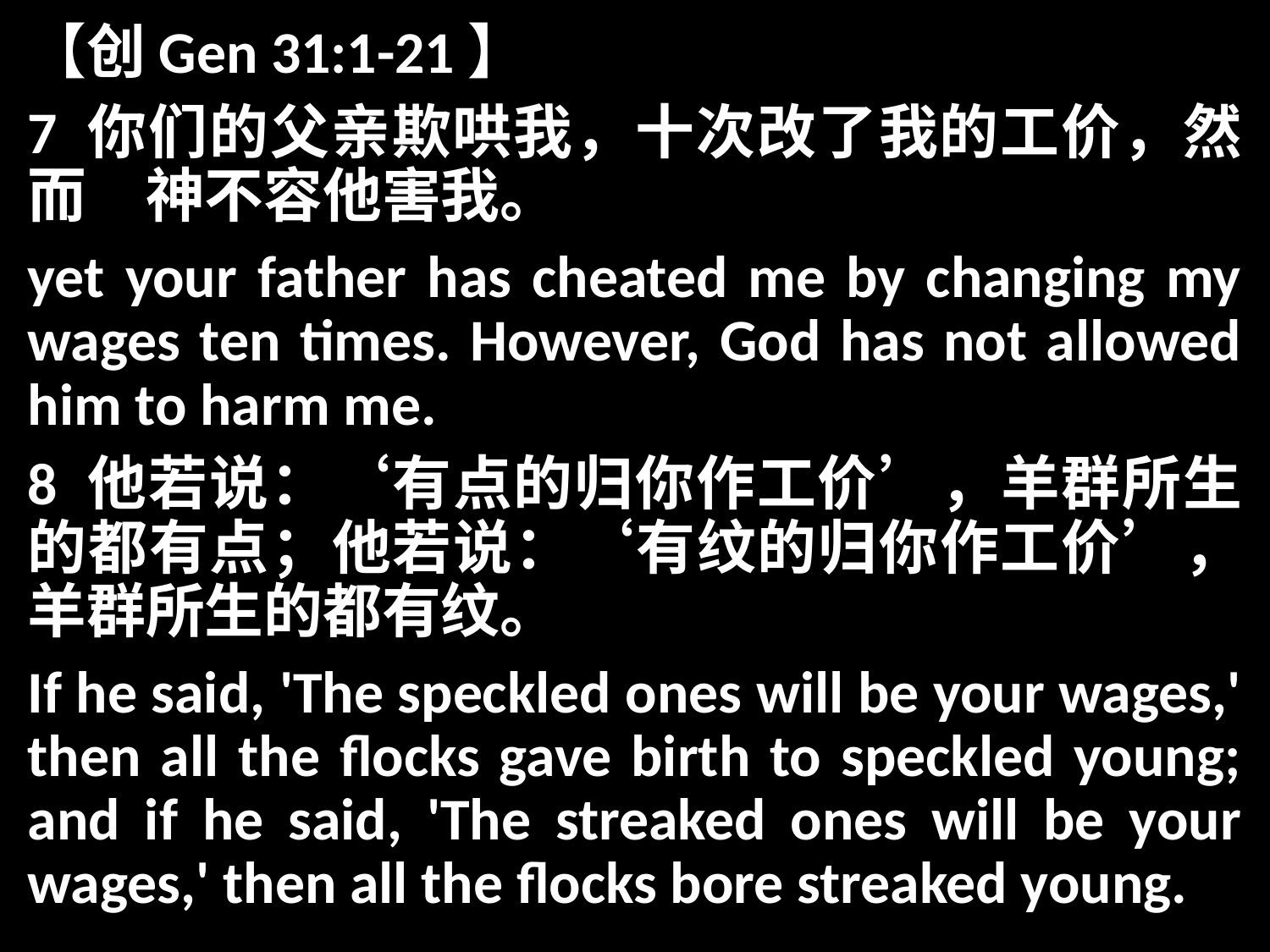

【创Gen 31:1-21】
7 你们的父亲欺哄我，十次改了我的工价，然而　神不容他害我。
yet your father has cheated me by changing my wages ten times. However, God has not allowed him to harm me.
8 他若说：‘有点的归你作工价’，羊群所生的都有点；他若说：‘有纹的归你作工价’，羊群所生的都有纹。
If he said, 'The speckled ones will be your wages,' then all the flocks gave birth to speckled young; and if he said, 'The streaked ones will be your wages,' then all the flocks bore streaked young.